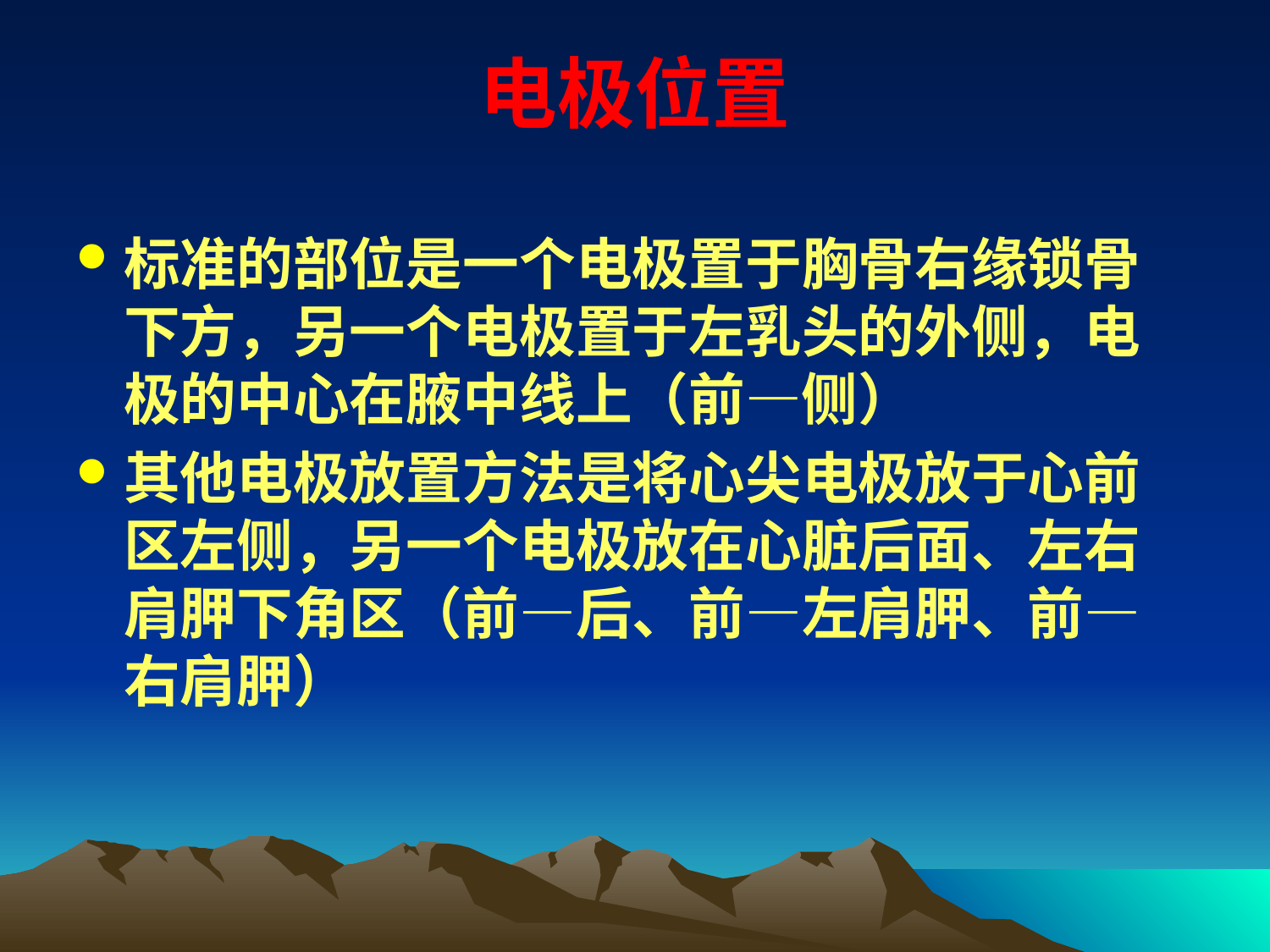

# 电极位置
标准的部位是一个电极置于胸骨右缘锁骨下方，另一个电极置于左乳头的外侧，电极的中心在腋中线上（前—侧）
其他电极放置方法是将心尖电极放于心前区左侧，另一个电极放在心脏后面、左右肩胛下角区（前—后、前—左肩胛、前—右肩胛）